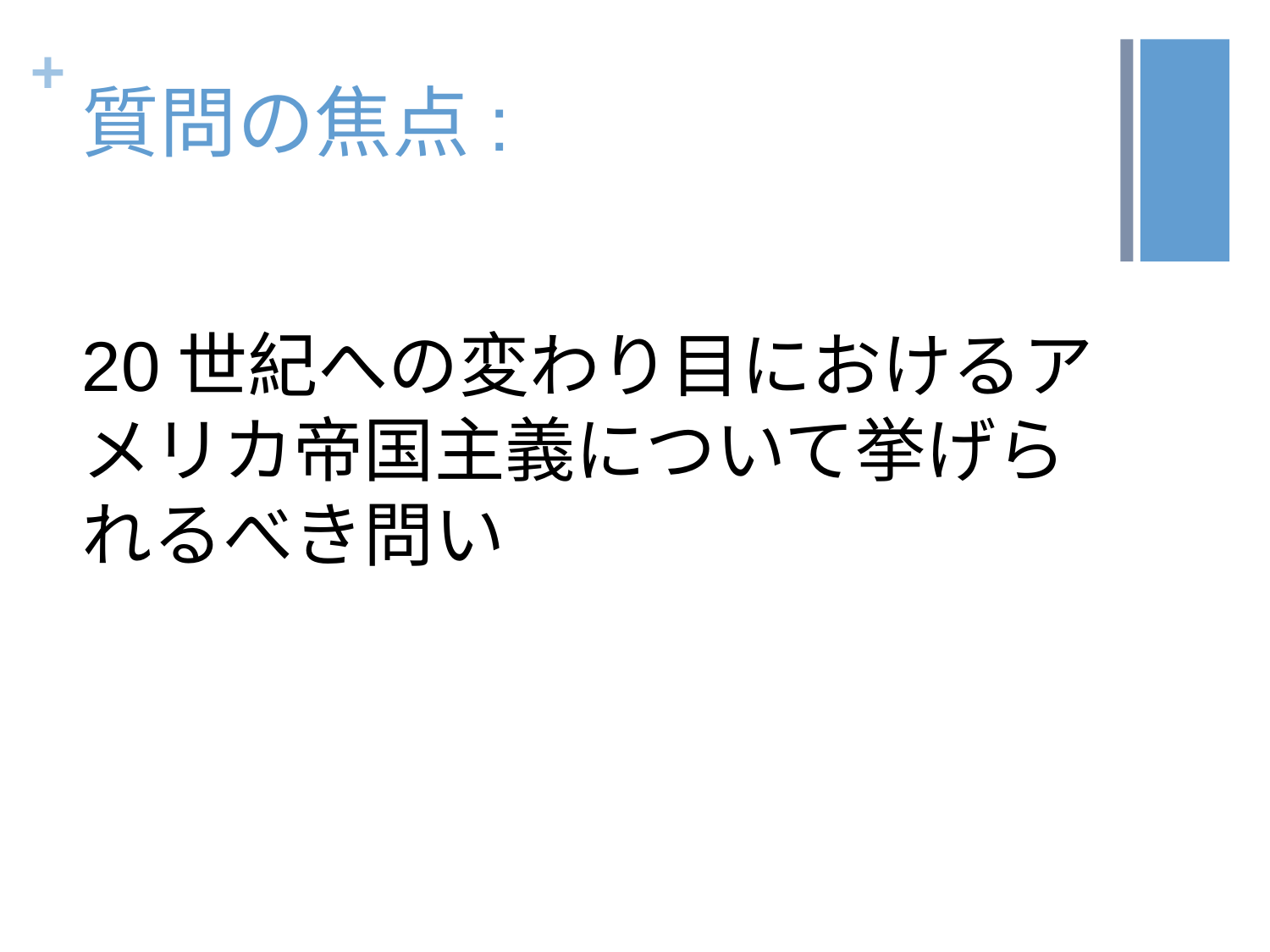

# 質問の焦点:
20世紀への変わり目におけるアメリカ帝国主義について挙げられるべき問い